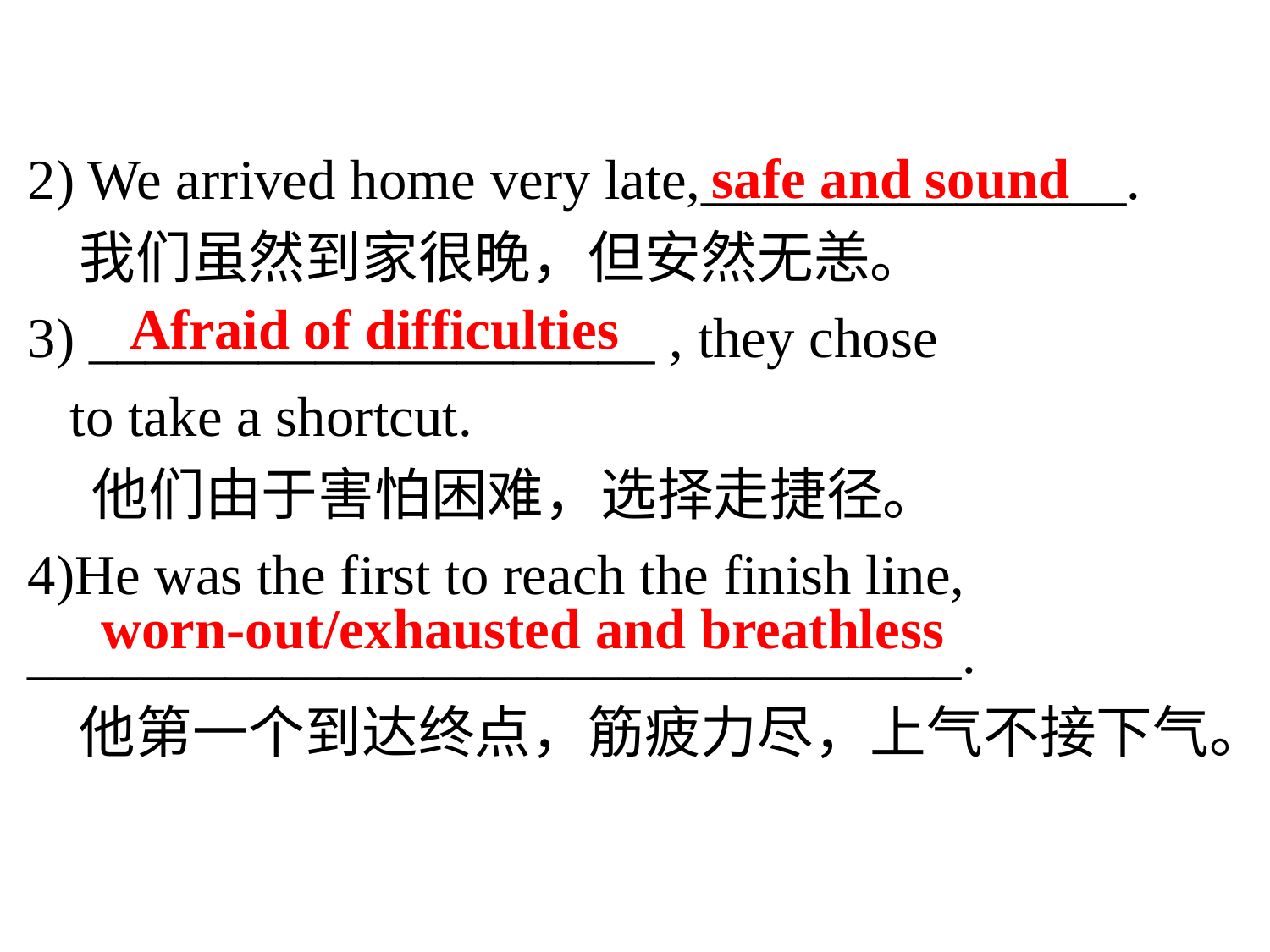

safe and sound
2) We arrived home very late,_______________.
   我们虽然到家很晚，但安然无恙。
3) ____________________ , they chose
   to take a shortcut.
    他们由于害怕困难，选择走捷径。
4)He was the first to reach the finish line,
_________________________________.
   他第一个到达终点，筋疲力尽，上气不接下气。
 Afraid of difficulties
 worn-out/exhausted and breathless